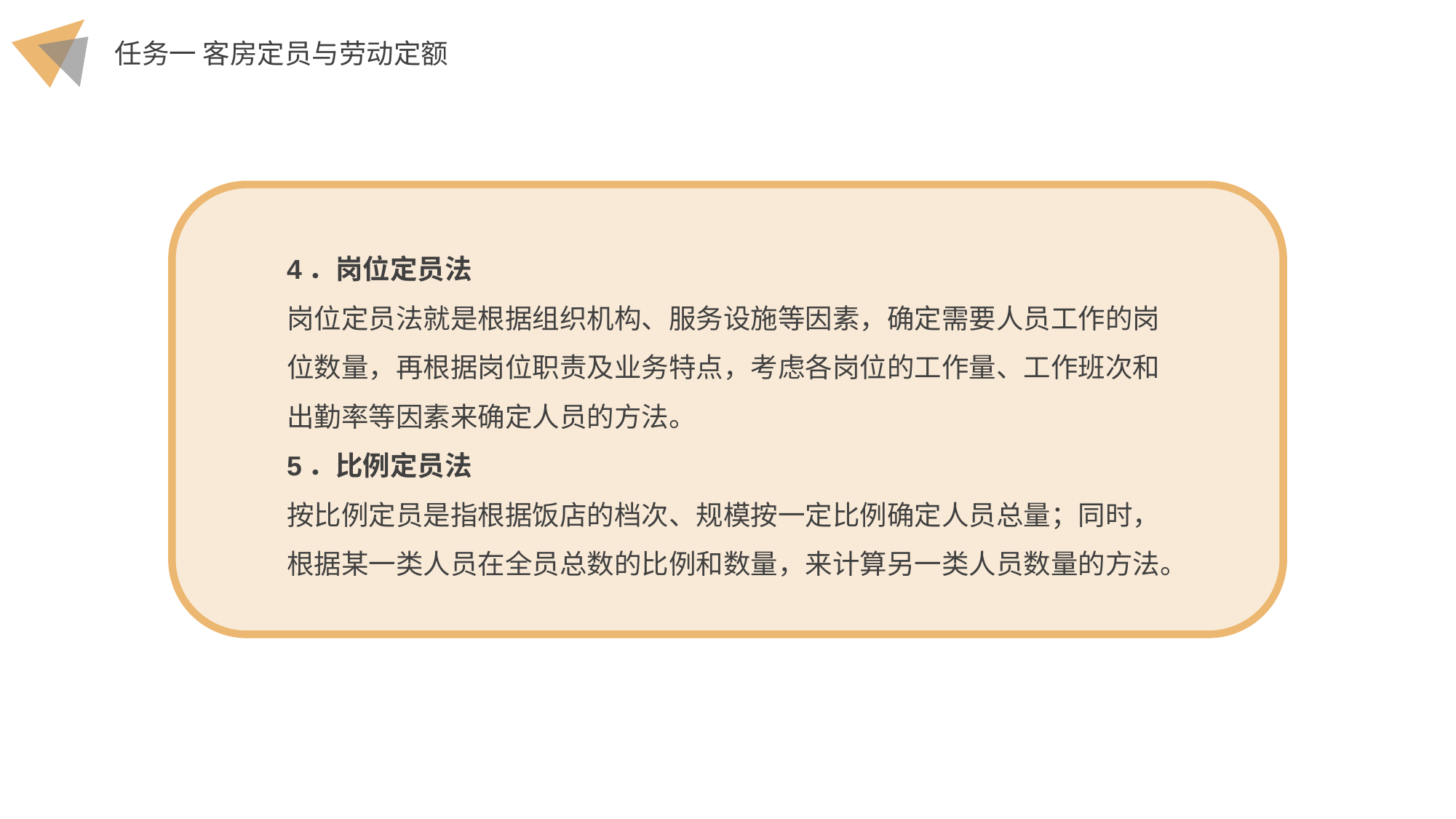

4．岗位定员法
岗位定员法就是根据组织机构、服务设施等因素，确定需要人员工作的岗位数量，再根据岗位职责及业务特点，考虑各岗位的工作量、工作班次和出勤率等因素来确定人员的方法。
5．比例定员法
按比例定员是指根据饭店的档次、规模按一定比例确定人员总量；同时，根据某一类人员在全员总数的比例和数量，来计算另一类人员数量的方法。